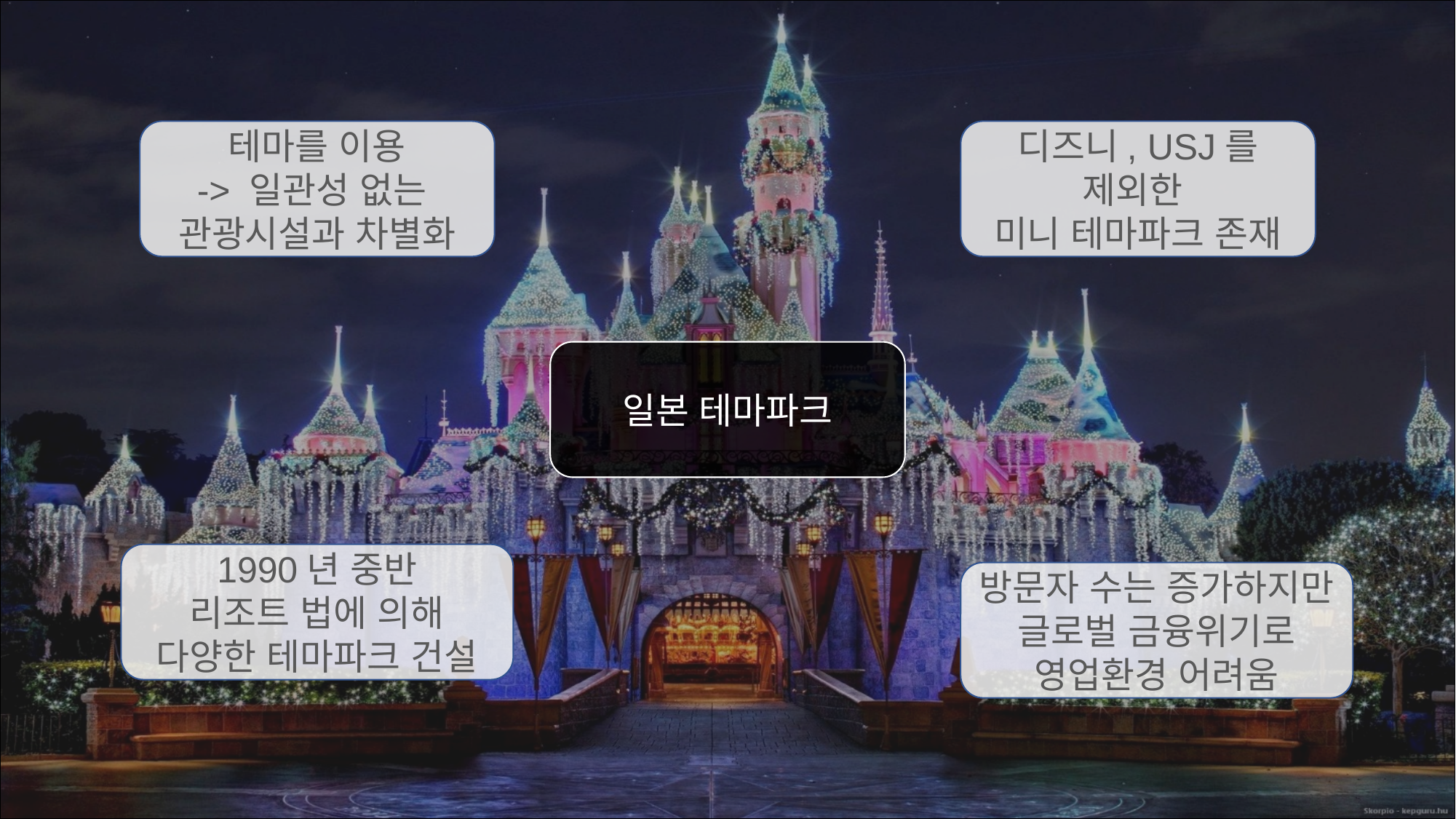

테마를 이용
-> 일관성 없는
관광시설과 차별화
디즈니, USJ를 제외한
미니 테마파크 존재
일본 테마파크
1990년 중반
리조트 법에 의해
다양한 테마파크 건설
방문자 수는 증가하지만 글로벌 금융위기로 영업환경 어려움